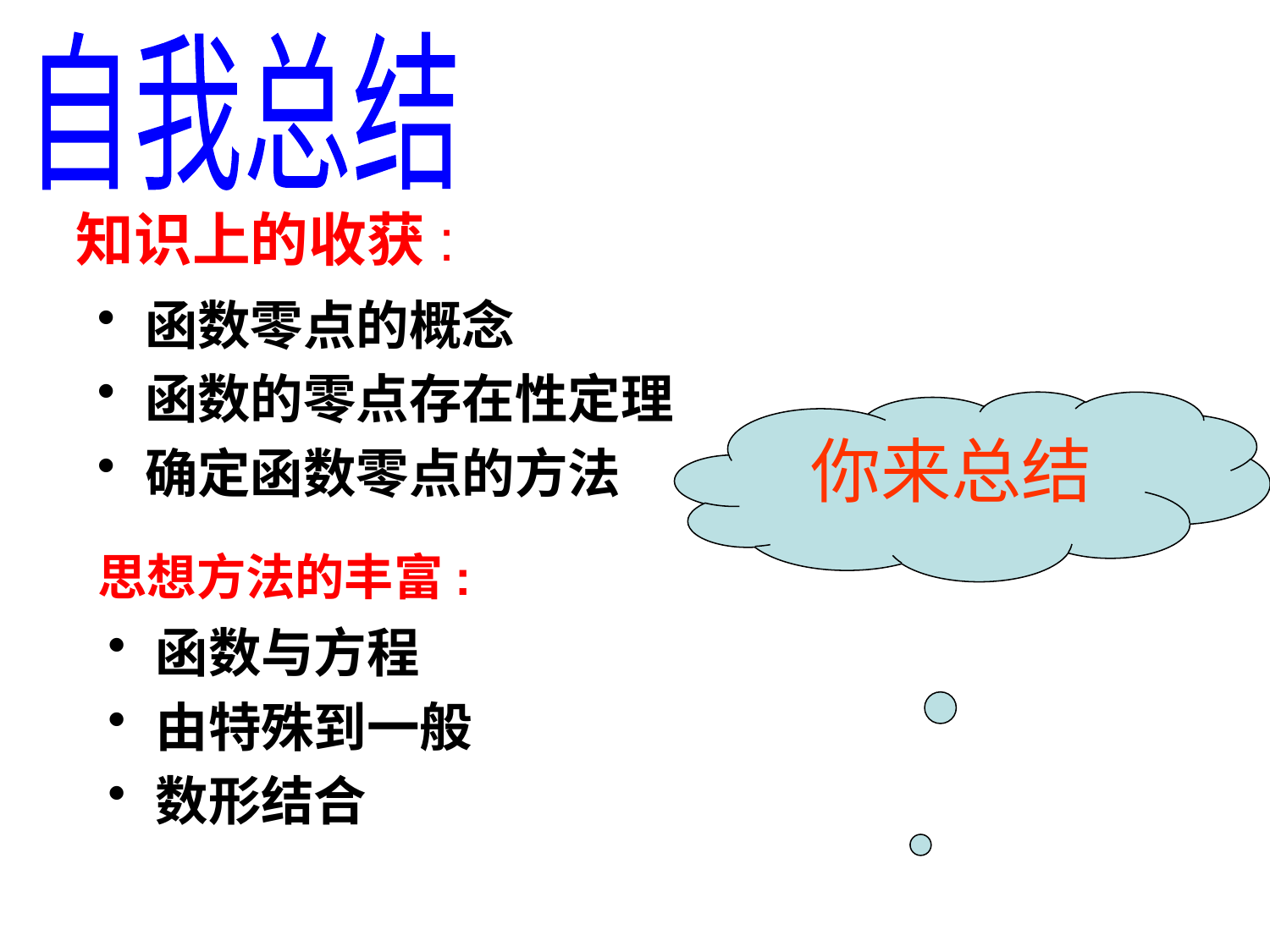

自我总结
# 知识上的收获:
函数零点的概念
函数的零点存在性定理
确定函数零点的方法

你来总结

 思想方法的丰富:
函数与方程
由特殊到一般
数形结合